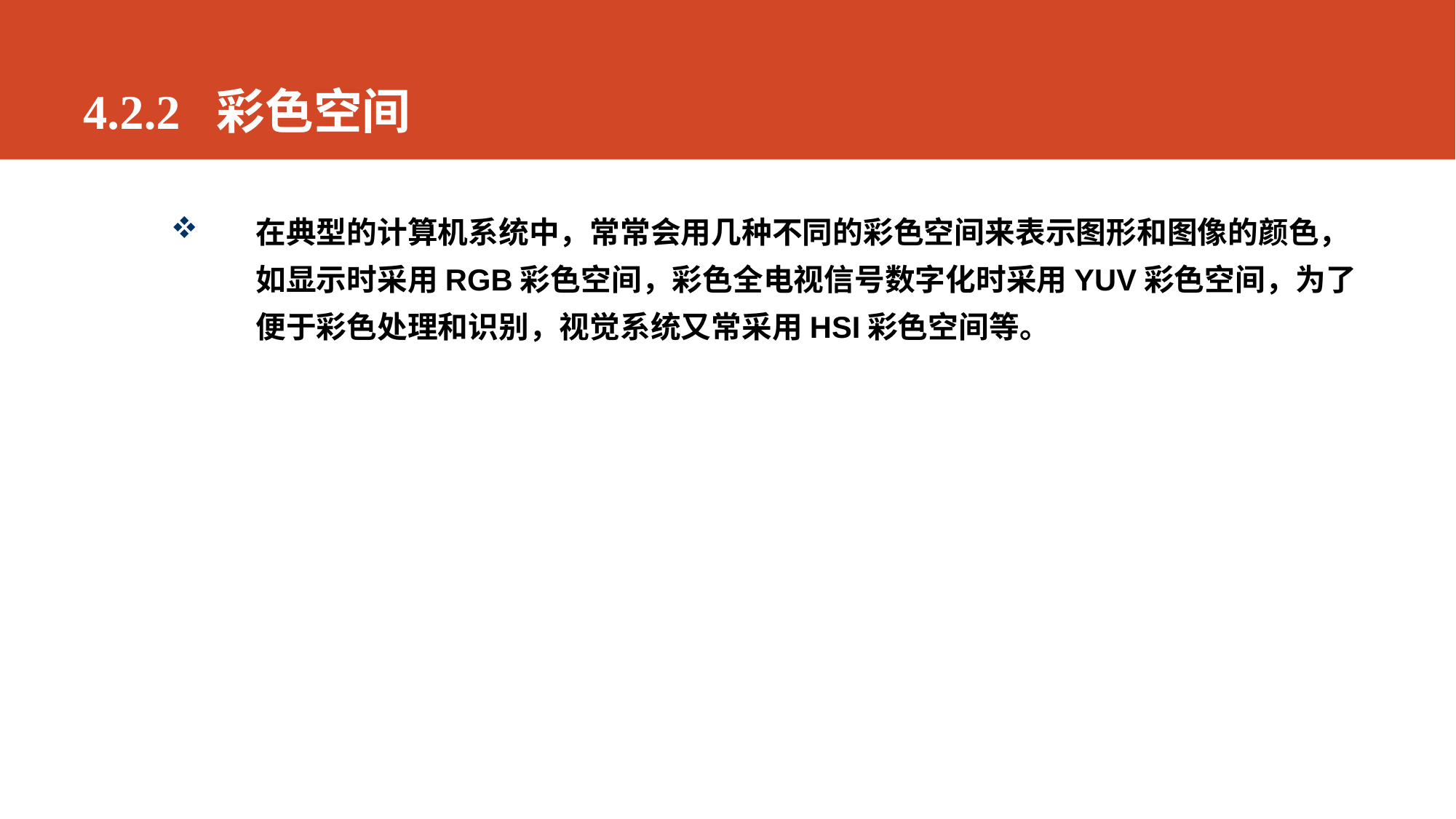

# 4.2.2  彩色空间
在典型的计算机系统中，常常会用几种不同的彩色空间来表示图形和图像的颜色，如显示时采用RGB彩色空间，彩色全电视信号数字化时采用YUV彩色空间，为了便于彩色处理和识别，视觉系统又常采用HSI彩色空间等。